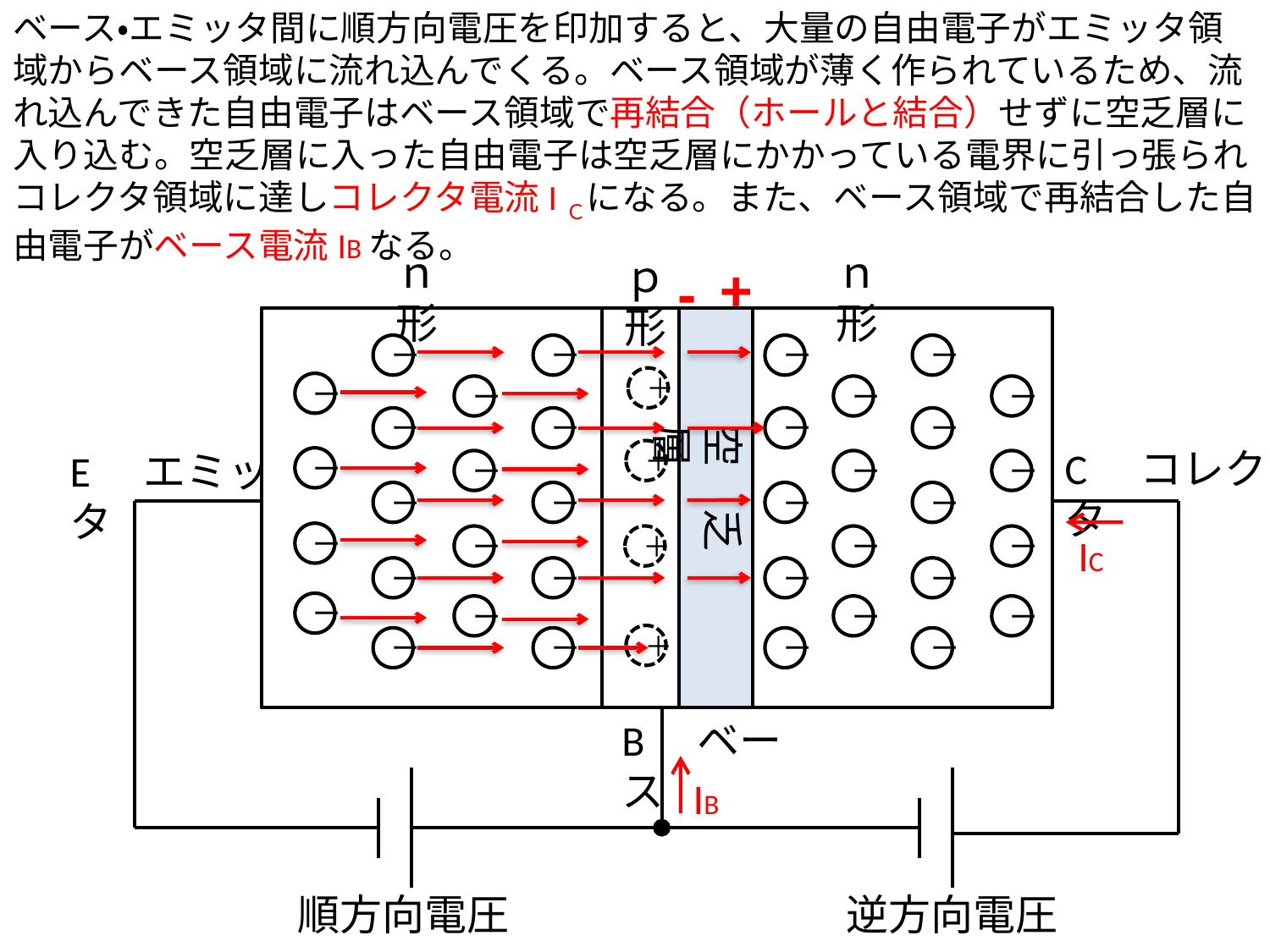

ベース・エミッタ間に順方向電圧を印加すると、大量の自由電子がエミッタ領域からベース領域に流れ込んでくる。ベース領域が薄く作られているため、流れ込んできた自由電子はベース領域で再結合（ホールと結合）せずに空乏層に入り込む。空乏層に入った自由電子は空乏層にかかっている電界に引っ張られコレクタ領域に達しコレクタ電流IＣになる。また、ベース領域で再結合した自由電子がベース電流IBなる。

ｎ形
ｎ形
ｐ形
+
-

ー
ー
ー
ー
＋
ー
ー
ー
ー
ー
ー
ー
ー
空　乏　層
C　コレクタ
E　エミッタ
＋
ー
ー
ー
ー
ー
ー
ー
ー

IC
ー
ー
ー
ー
＋
ー
ー
ー
ー
ー
ー
ー
ー
＋
ー
ー
ー
ー
B　ベース
IB

順方向電圧
逆方向電圧